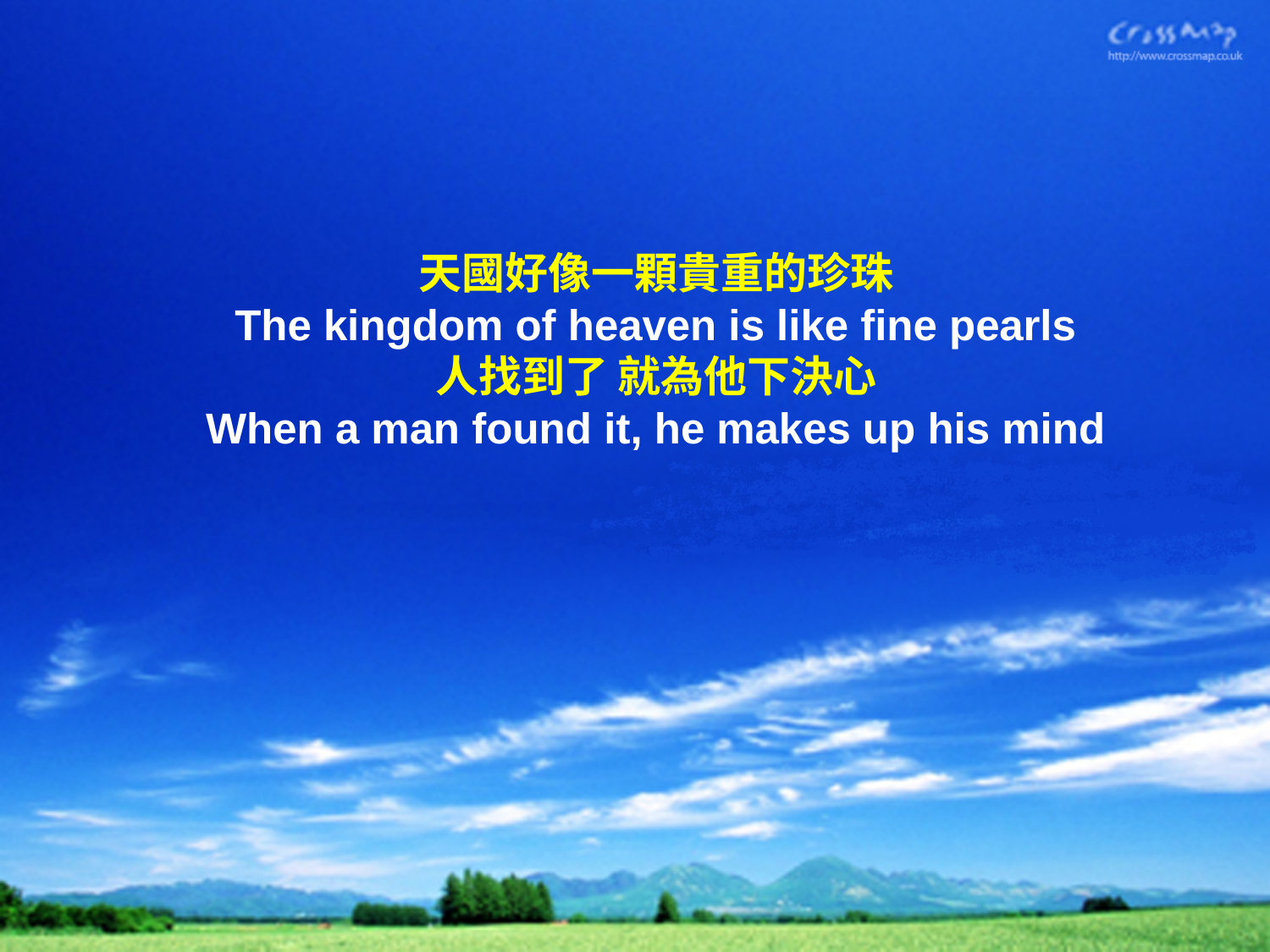

# 天國好像一顆貴重的珍珠 The kingdom of heaven is like fine pearls 人找到了 就為他下決心 When a man found it, he makes up his mind